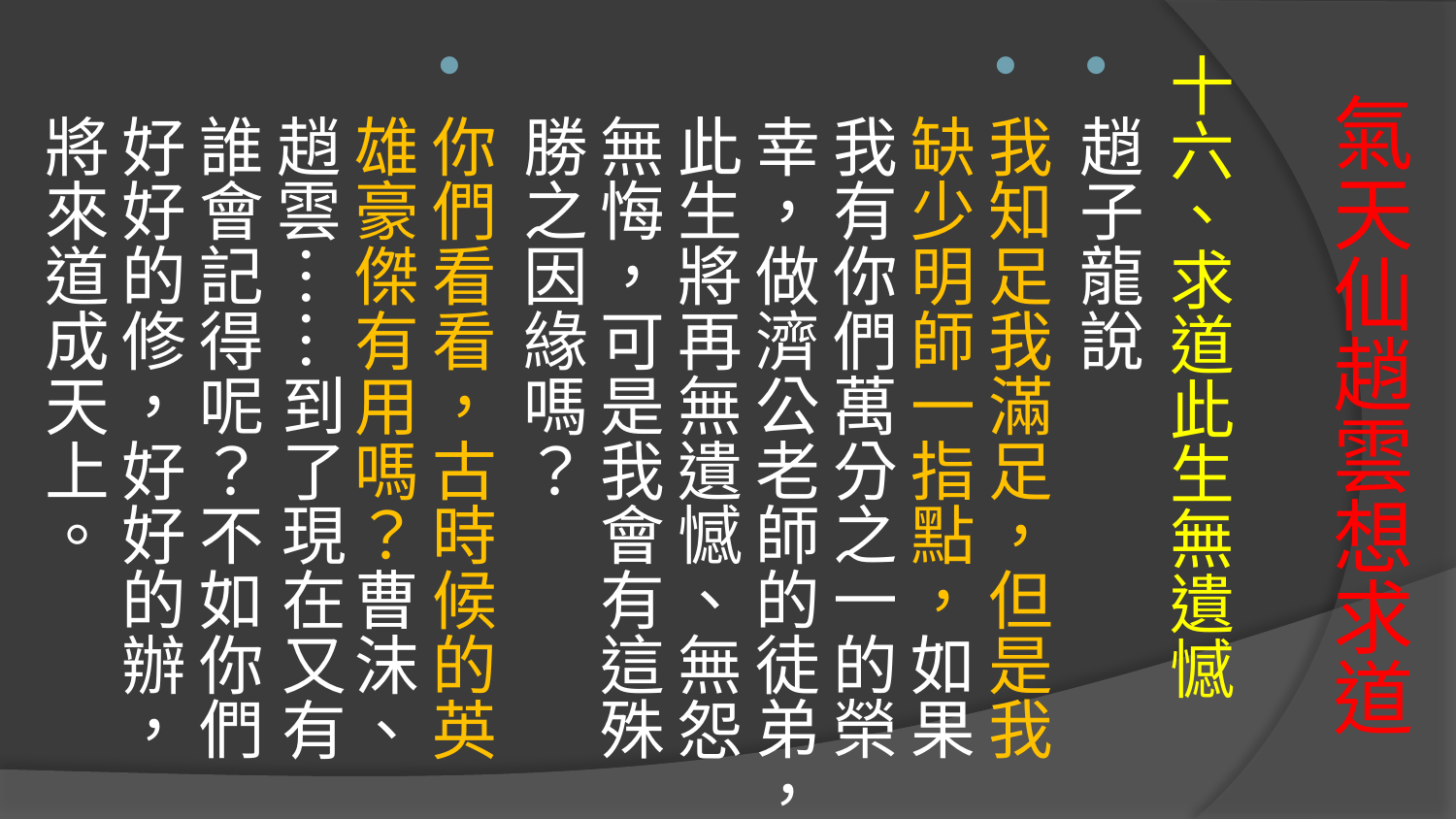

十六、求道此生無遺憾
趙子龍說
我知足我滿足，但是我缺少明師一指點，如果我有你們萬分之一的榮幸，做濟公老師的徒弟，此生將再無遺憾、無怨無悔，可是我會有這殊勝之因緣嗎？
你們看看，古時候的英雄豪傑有用嗎？曹沫、趙雲……到了現在又有誰會記得呢？不如你們好好的修，好好的辦，將來道成天上。
# 氣天仙趙雲想求道